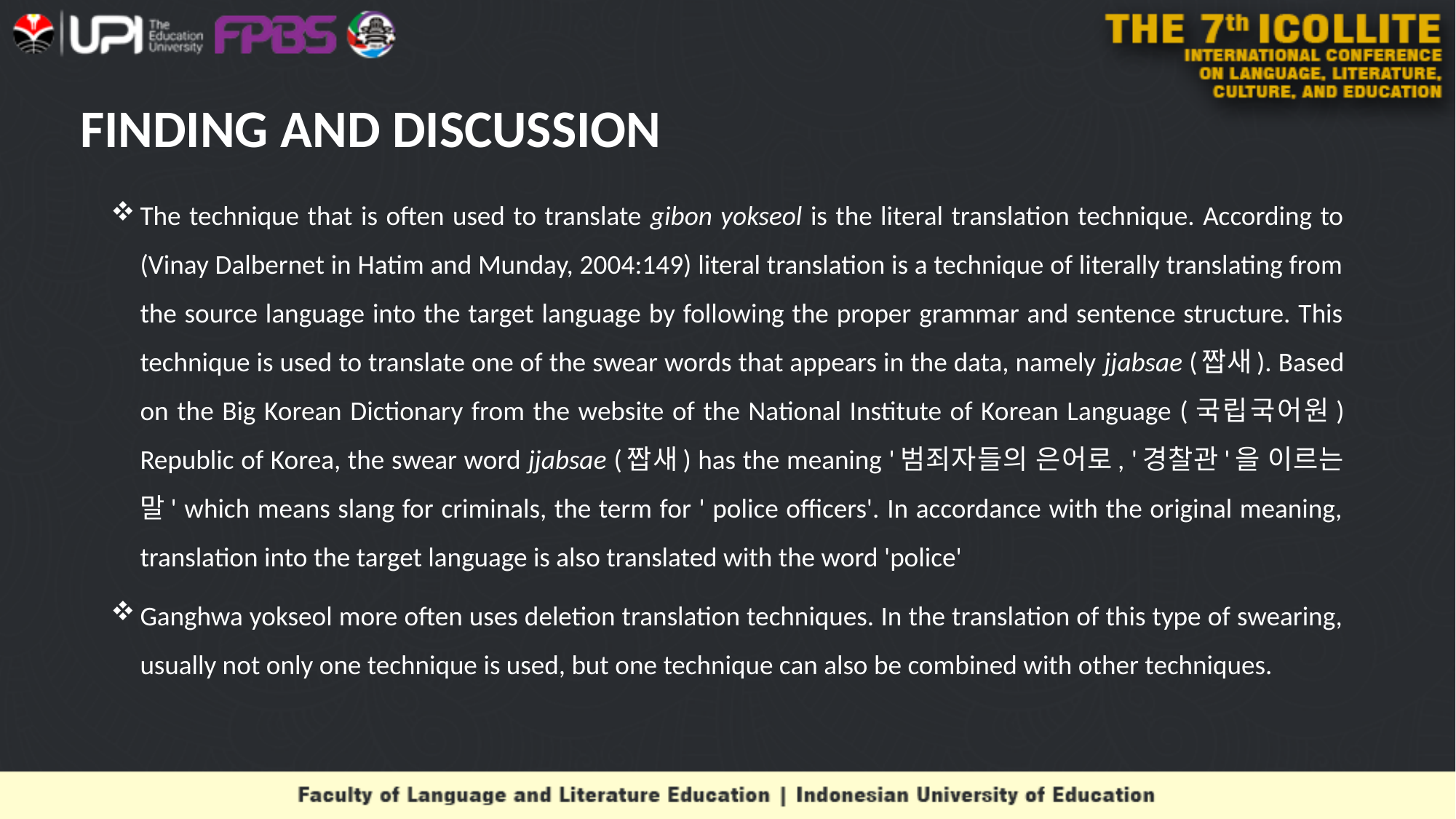

# FINDING AND DISCUSSION
The technique that is often used to translate gibon yokseol is the literal translation technique. According to (Vinay Dalbernet in Hatim and Munday, 2004:149) literal translation is a technique of literally translating from the source language into the target language by following the proper grammar and sentence structure. This technique is used to translate one of the swear words that appears in the data, namely jjabsae (짭새). Based on the Big Korean Dictionary from the website of the National Institute of Korean Language (국립국어원) Republic of Korea, the swear word jjabsae (짭새) has the meaning '범죄자들의 은어로, '경찰관'을 이르는 말' which means slang for criminals, the term for ' police officers'. In accordance with the original meaning, translation into the target language is also translated with the word 'police'
Ganghwa yokseol more often uses deletion translation techniques. In the translation of this type of swearing, usually not only one technique is used, but one technique can also be combined with other techniques.